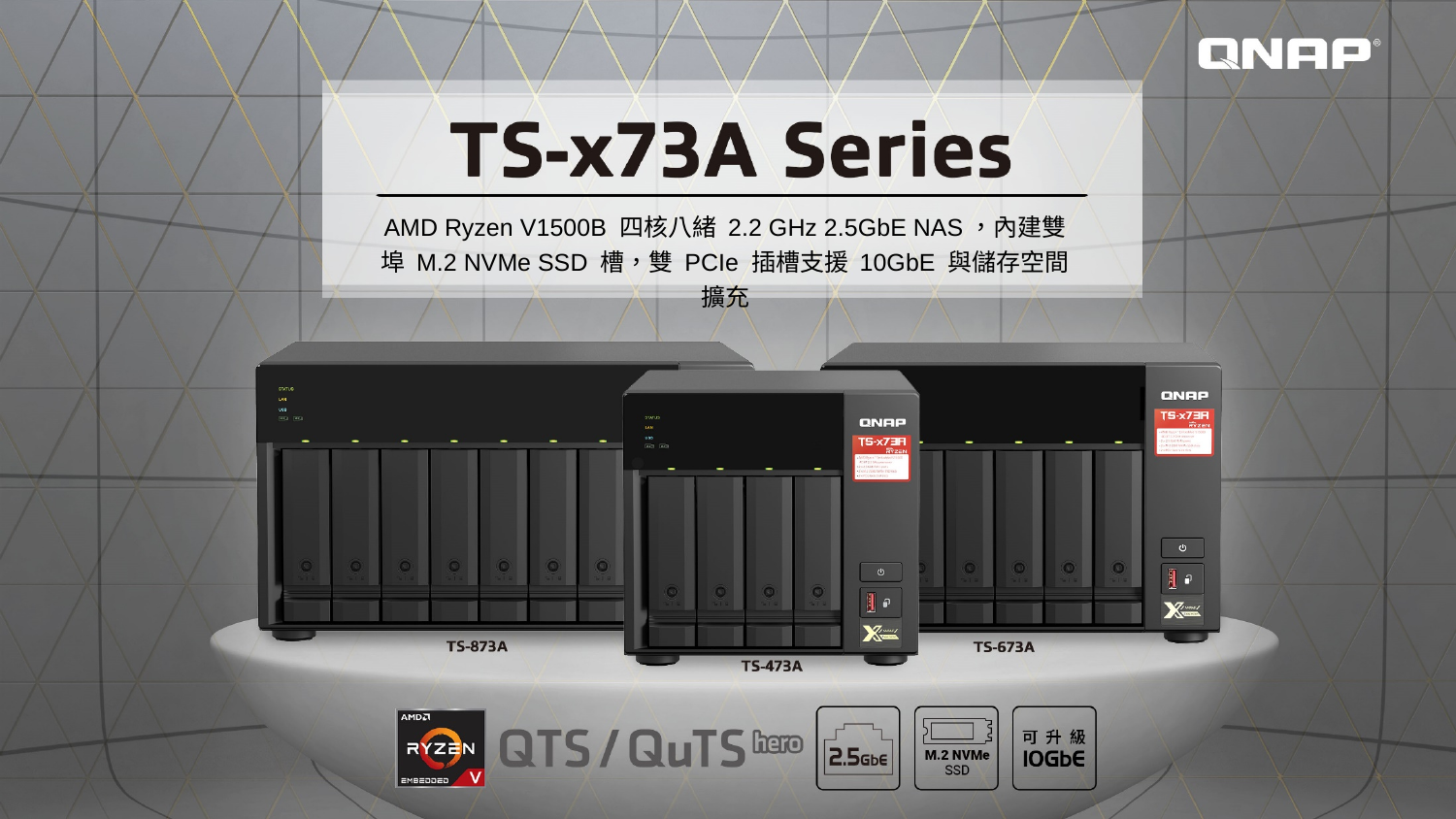

AMD Ryzen V1500B 四核八緒 2.2 GHz 2.5GbE NAS，內建雙埠 M.2 NVMe SSD 槽，雙 PCIe 插槽支援 10GbE 與儲存空間擴充